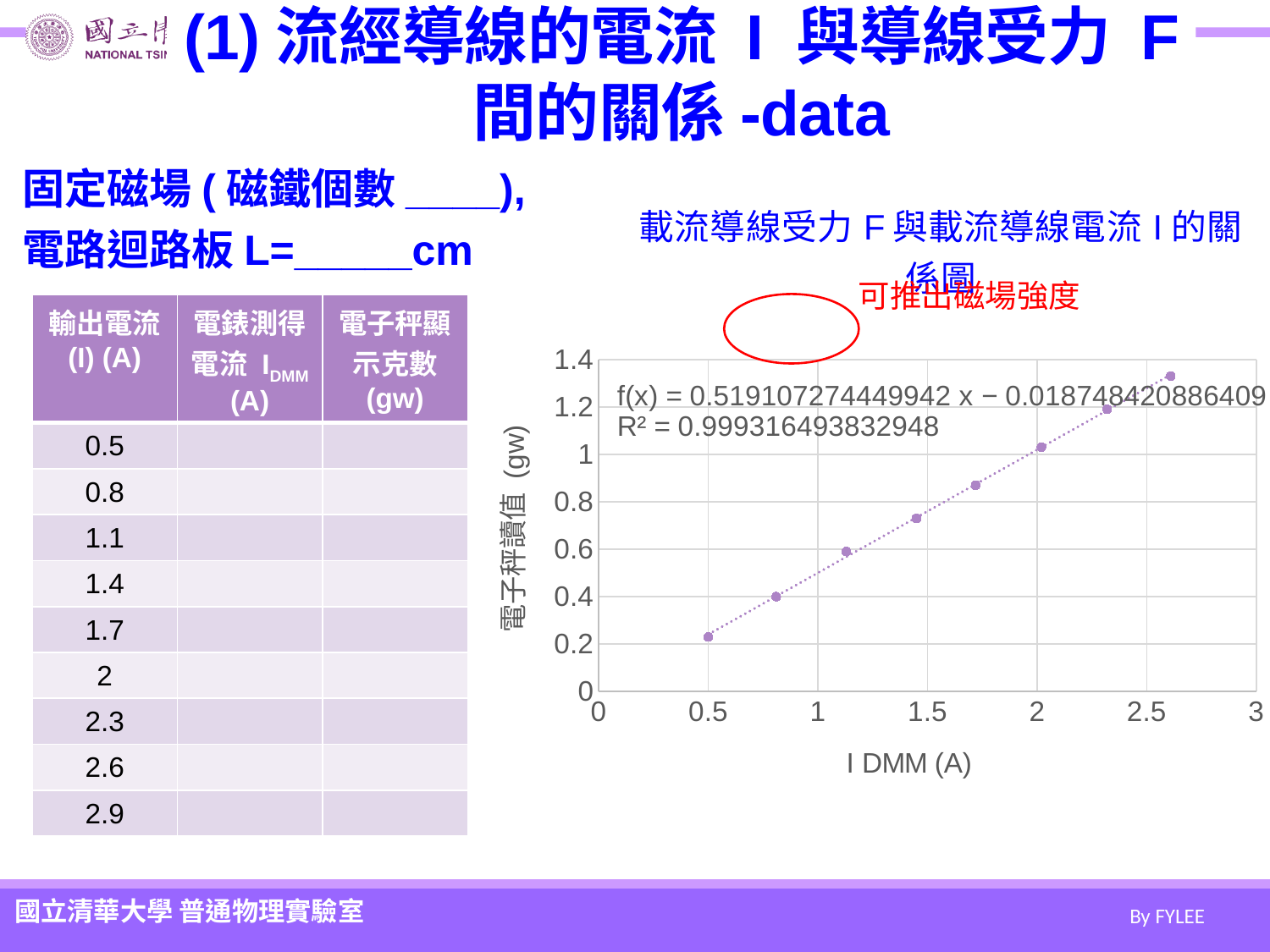

# (1)流經導線的電流 I 與導線受力 F 間的關係-data
固定磁場(磁鐵個數____),
電路迴路板L=_____cm

### Chart: 載流導線受力F與載流導線電流I的關係圖

| Category | 電子秤顯示克數 (g) |
|---|---|
可推出磁場強度
| 輸出電流 (I) (A) | 電錶測得電流 IDMM (A) | 電子秤顯示克數 (gw) |
| --- | --- | --- |
| 0.5 |  |  |
| 0.8 |  |  |
| 1.1 |  |  |
| 1.4 |  |  |
| 1.7 |  |  |
| 2 |  |  |
| 2.3 |  |  |
| 2.6 |  |  |
| 2.9 |  |  |